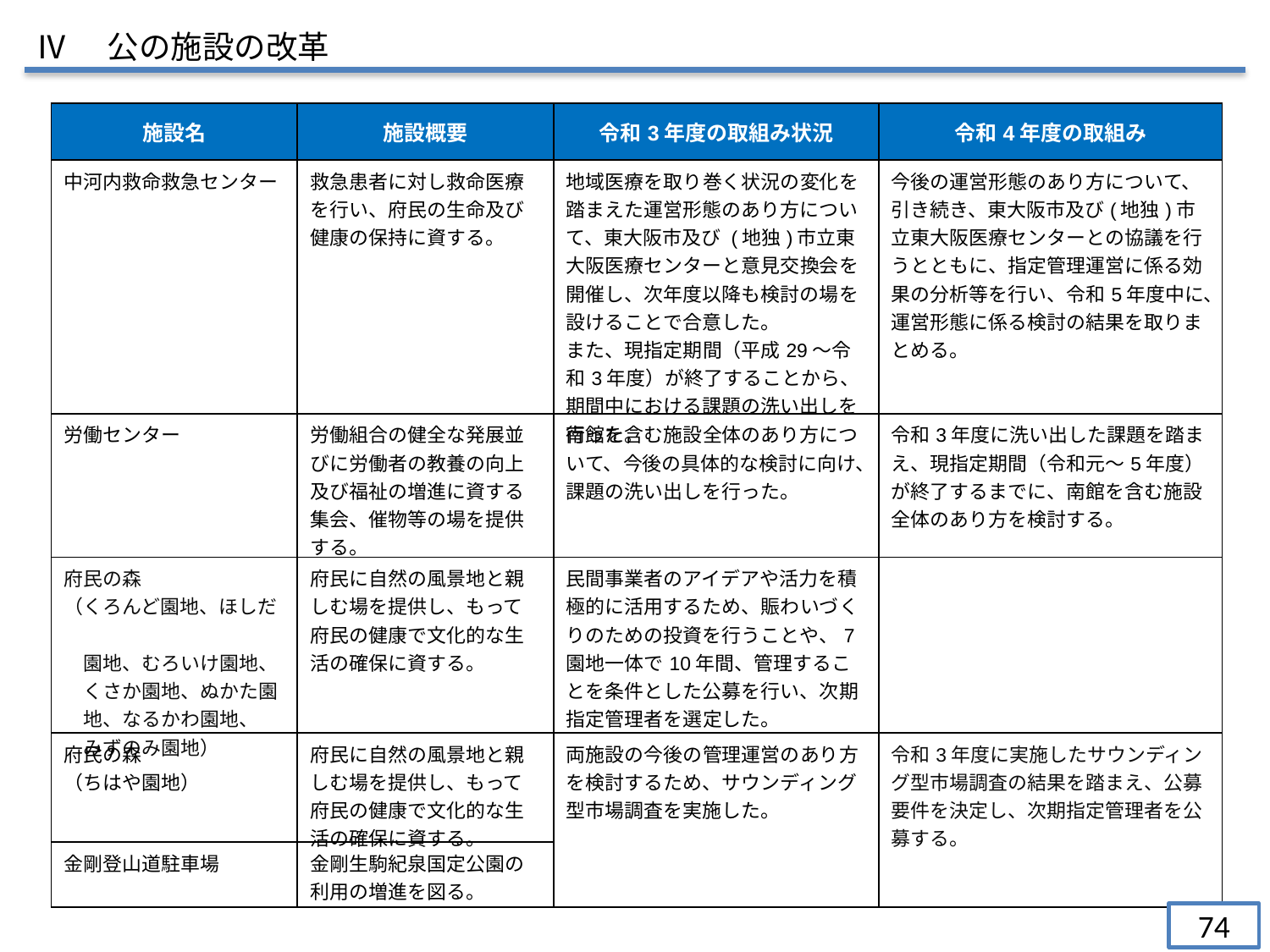

Ⅳ　公の施設の改革
| 施設名 | 施設概要 | 令和3年度の取組み状況 | 令和4年度の取組み |
| --- | --- | --- | --- |
| 中河内救命救急センター | 救急患者に対し救命医療を行い、府民の生命及び健康の保持に資する。 | 地域医療を取り巻く状況の変化を踏まえた運営形態のあり方について、東大阪市及び (地独)市立東大阪医療センターと意見交換会を開催し、次年度以降も検討の場を設けることで合意した。 また、現指定期間（平成29～令和3年度）が終了することから、期間中における課題の洗い出しを行った。 | 今後の運営形態のあり方について、引き続き、東大阪市及び(地独)市立東大阪医療センターとの協議を行うとともに、指定管理運営に係る効果の分析等を行い、令和5年度中に、運営形態に係る検討の結果を取りまとめる。 |
| 労働センター | 労働組合の健全な発展並びに労働者の教養の向上及び福祉の増進に資する集会、催物等の場を提供する。 | 南館を含む施設全体のあり方について、今後の具体的な検討に向け、課題の洗い出しを行った。 | 令和3年度に洗い出した課題を踏まえ、現指定期間（令和元～5年度）が終了するまでに、南館を含む施設全体のあり方を検討する。 |
| 府民の森 （くろんど園地、ほしだ　　　　　 　園地、むろいけ園地、 　くさか園地、ぬかた園 　地、なるかわ園地、 　みずのみ園地） | 府民に自然の風景地と親しむ場を提供し、もって府民の健康で文化的な生活の確保に資する。 | 民間事業者のアイデアや活力を積極的に活用するため、賑わいづくりのための投資を行うことや、7園地一体で10年間、管理することを条件とした公募を行い、次期指定管理者を選定した。 |  |
| 府民の森 （ちはや園地） | 府民に自然の風景地と親しむ場を提供し、もって府民の健康で文化的な生活の確保に資する。 | 両施設の今後の管理運営のあり方を検討するため、サウンディング型市場調査を実施した。 | 令和3年度に実施したサウンディング型市場調査の結果を踏まえ、公募要件を決定し、次期指定管理者を公募する。 |
| 金剛登山道駐車場 | 金剛生駒紀泉国定公園の利用の増進を図る。 |  |  |
74